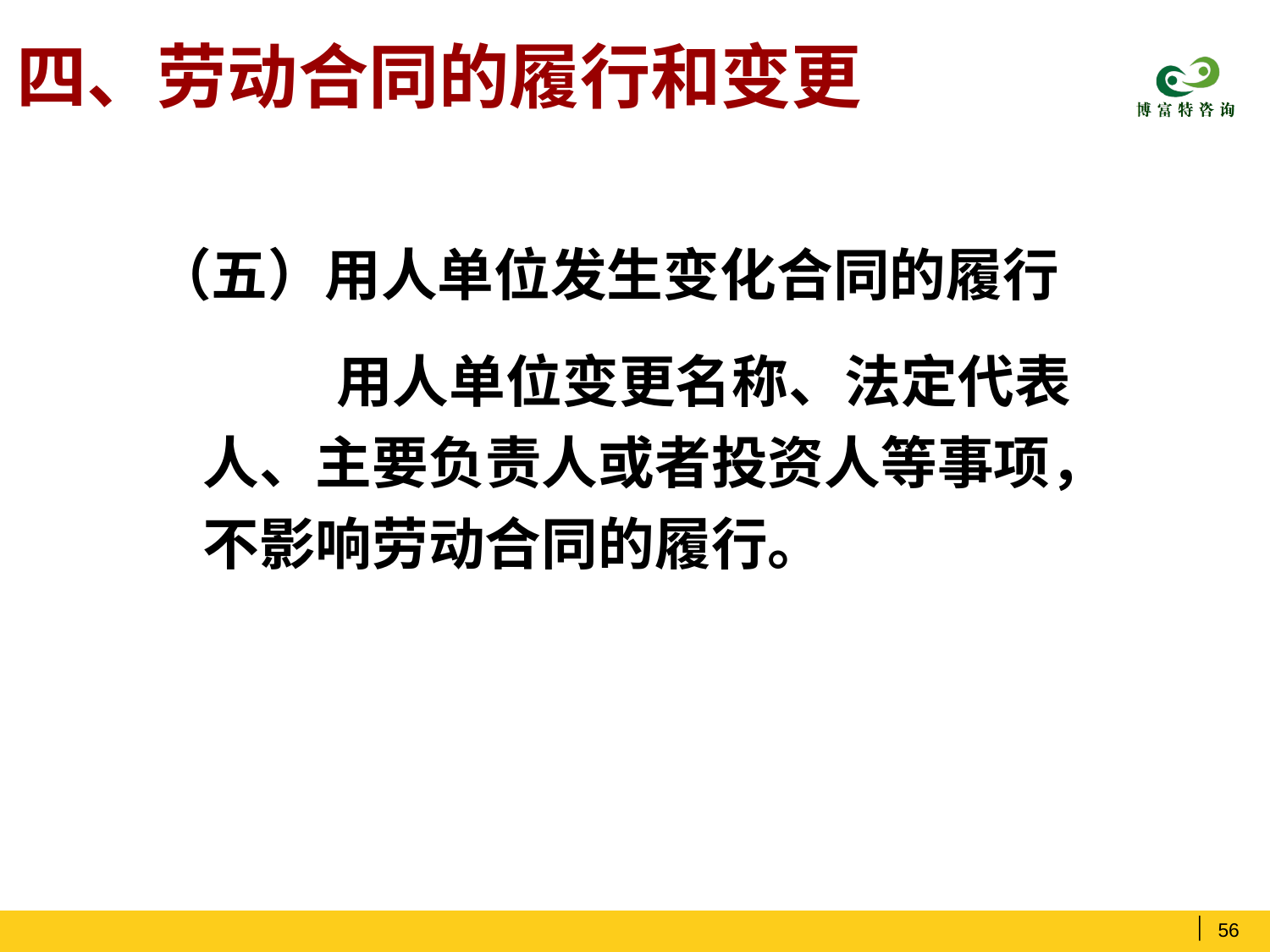

# 四、劳动合同的履行和变更
（五）用人单位发生变化合同的履行

             用人单位变更名称、法定代表人、主要负责人或者投资人等事项，不影响劳动合同的履行。